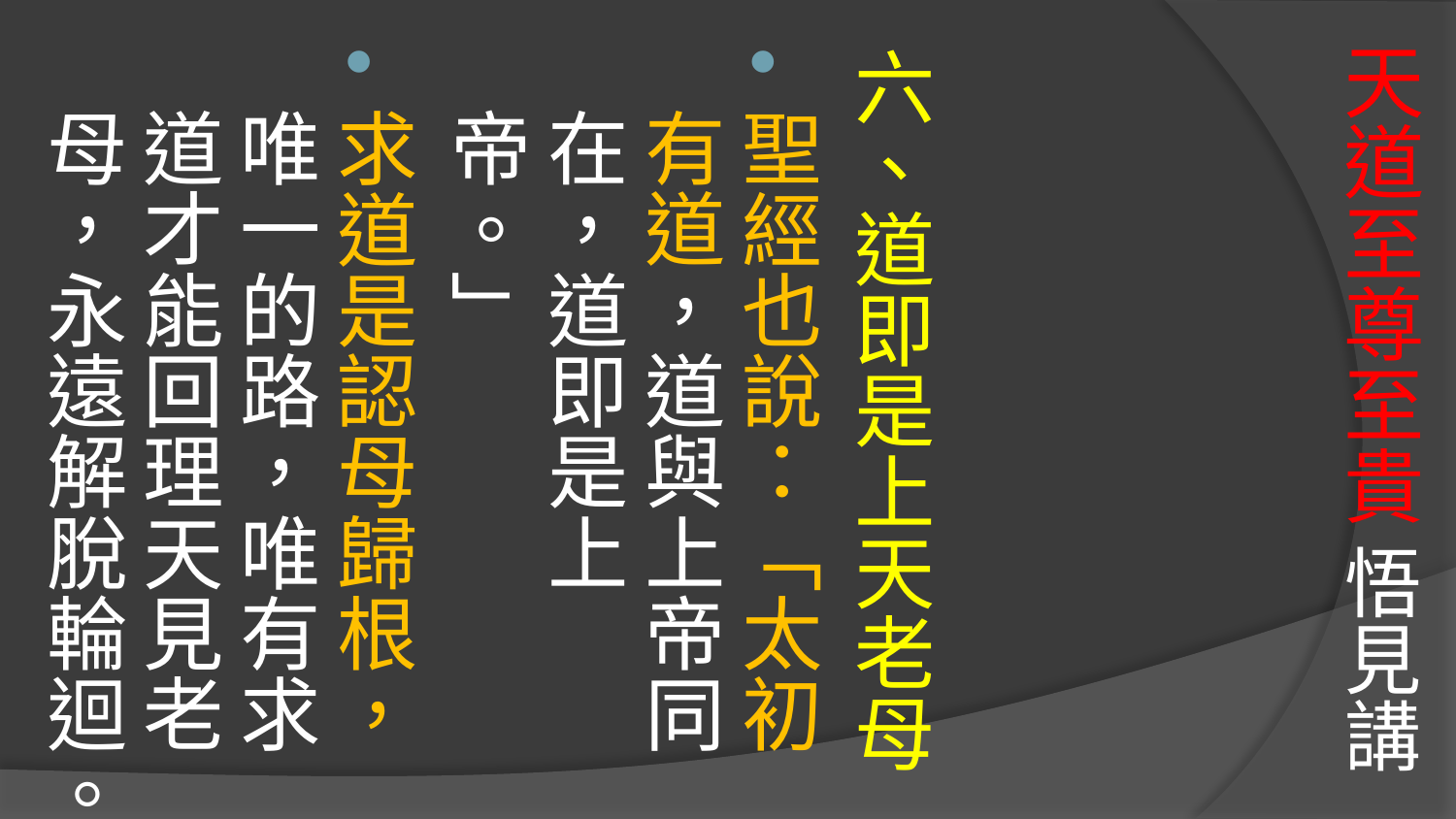

# 天道至尊至貴 悟見講
六、道即是上天老母
聖經也說：「太初有道，道與上帝同在，道即是上帝。」
求道是認母歸根，唯一的路，唯有求道才能回理天見老母，永遠解脫輪迴。